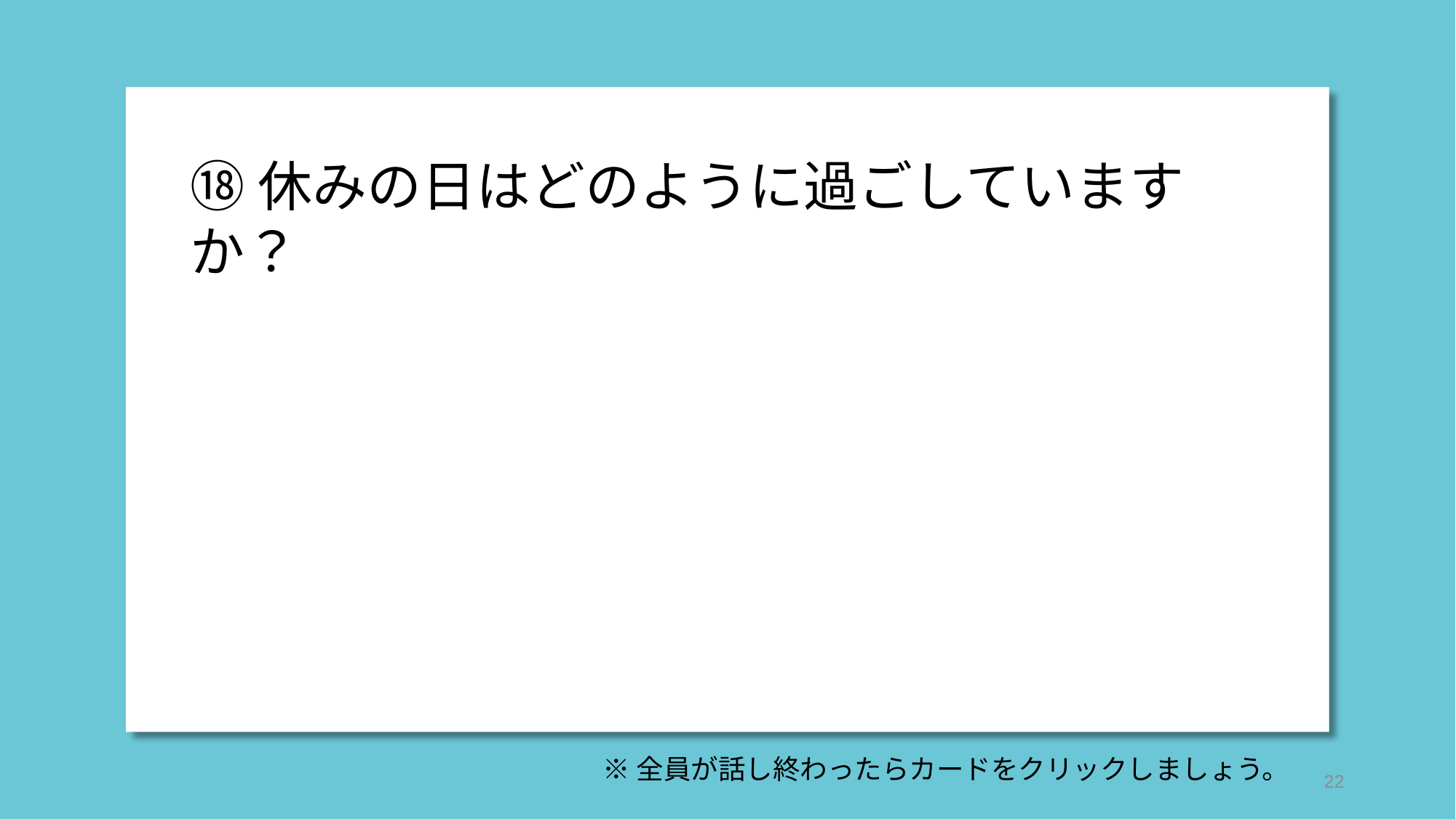

⑱休みの日はどのように過ごしていますか？
※全員が話し終わったらカードをクリックしましょう。
22